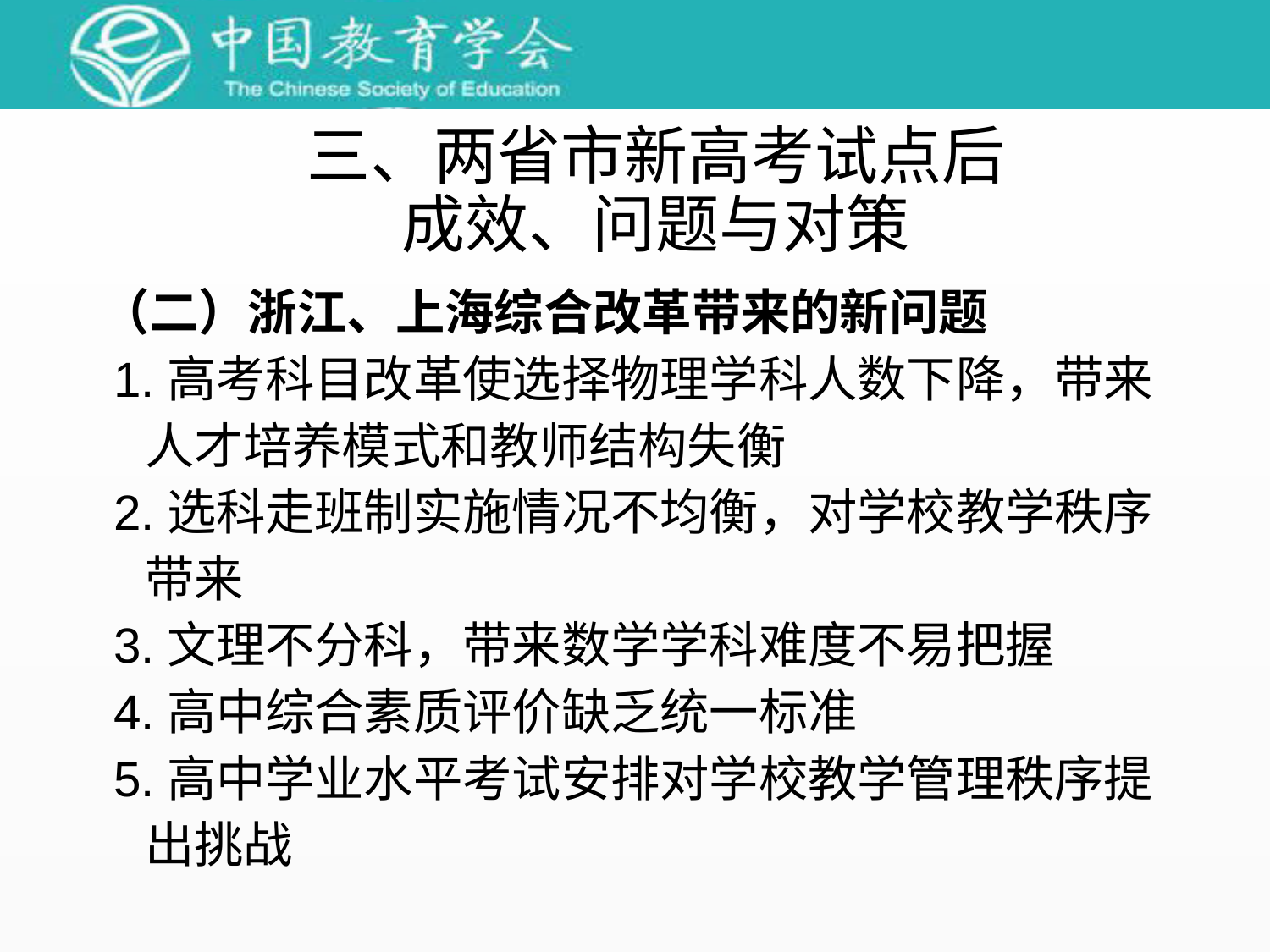

# 三、两省市新高考试点后 成效、问题与对策
（二）浙江、上海综合改革带来的新问题
 1.高考科目改革使选择物理学科人数下降，带来
   人才培养模式和教师结构失衡
 2.选科走班制实施情况不均衡，对学校教学秩序
   带来
 3.文理不分科，带来数学学科难度不易把握
 4.高中综合素质评价缺乏统一标准
 5.高中学业水平考试安排对学校教学管理秩序提
   出挑战